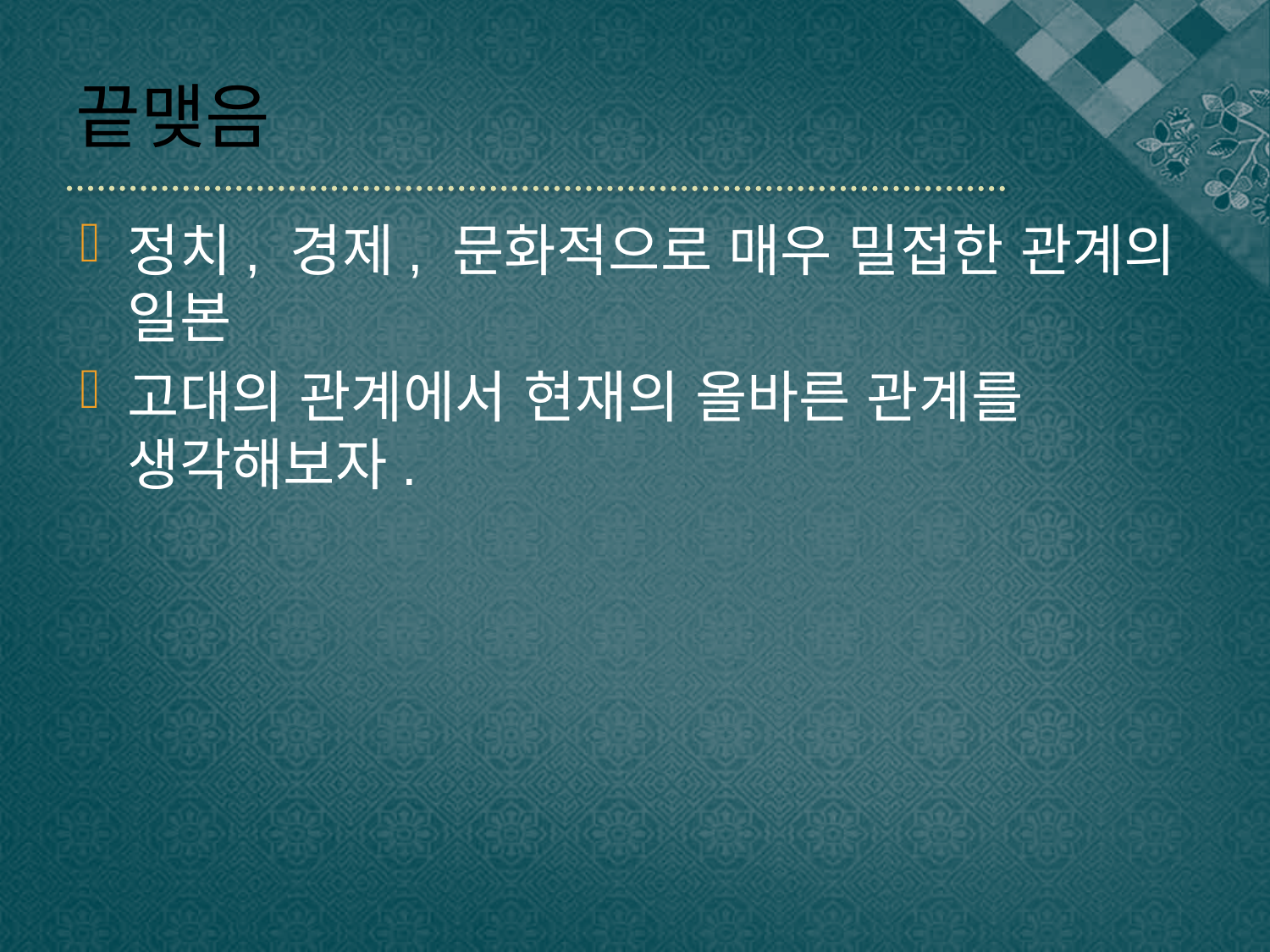

# 끝맺음
정치, 경제, 문화적으로 매우 밀접한 관계의 일본
고대의 관계에서 현재의 올바른 관계를 생각해보자.